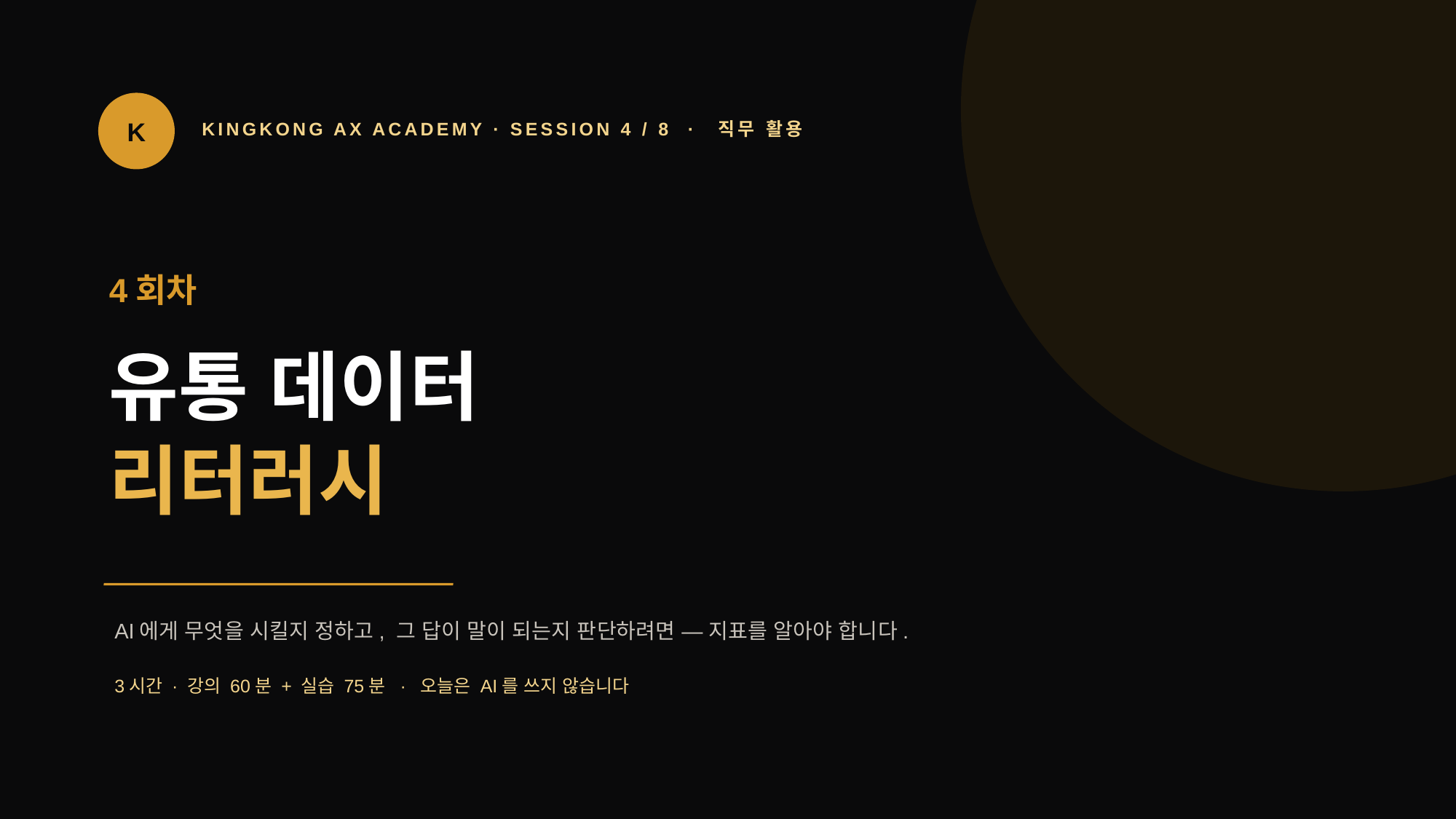

K
KINGKONG AX ACADEMY · SESSION 4 / 8  ·  직무 활용
4회차
유통 데이터
리터러시

AI에게 무엇을 시킬지 정하고, 그 답이 말이 되는지 판단하려면 — 지표를 알아야 합니다.
3시간 · 강의 60분 + 실습 75분  ·  오늘은 AI를 쓰지 않습니다